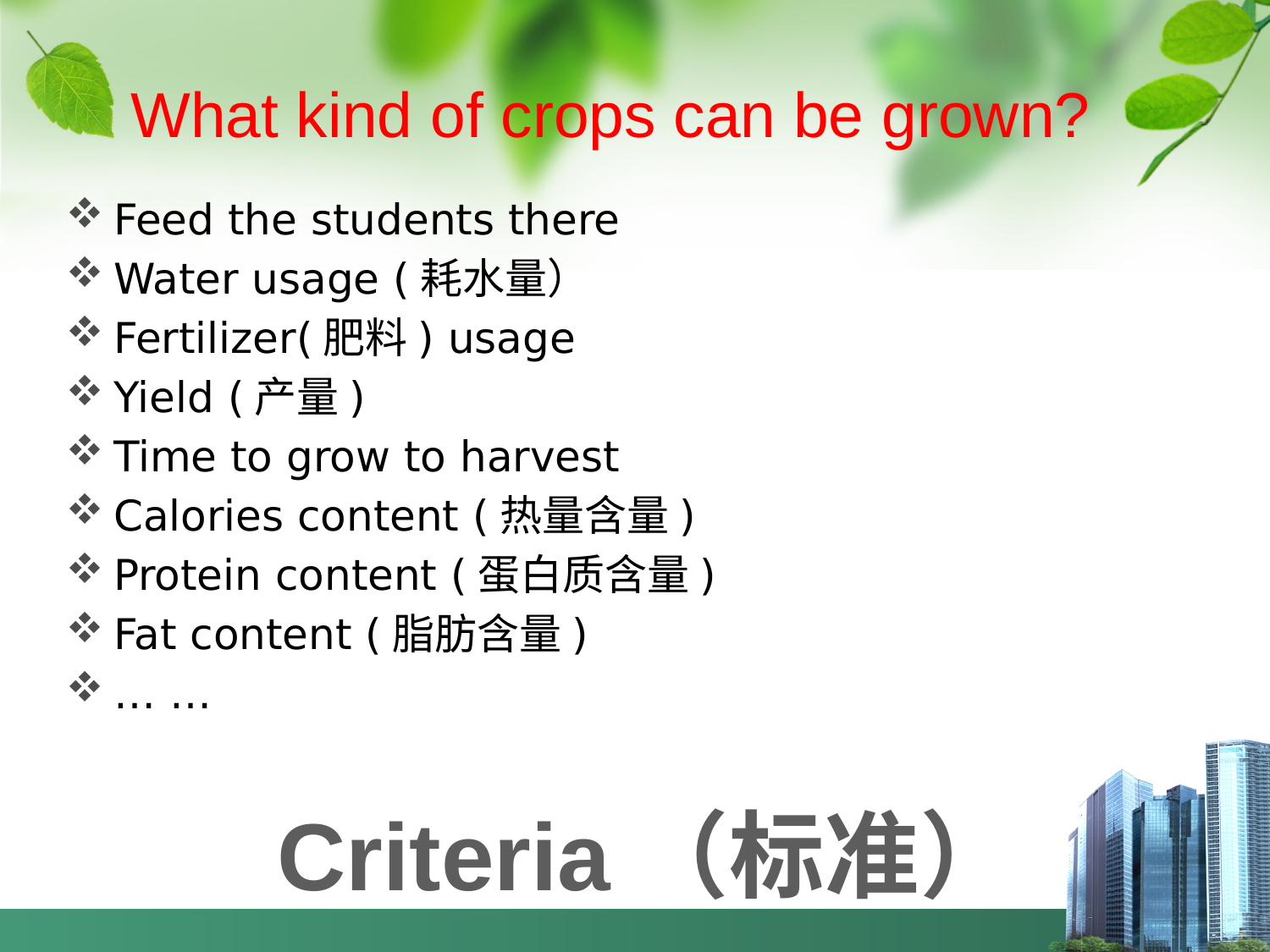

What kind of crops can be grown?
Feed the students there
Water usage (耗水量）
Fertilizer(肥料) usage
Yield (产量)
Time to grow to harvest
Calories content (热量含量)
Protein content (蛋白质含量)
Fat content (脂肪含量)
… …
Criteria（标准）